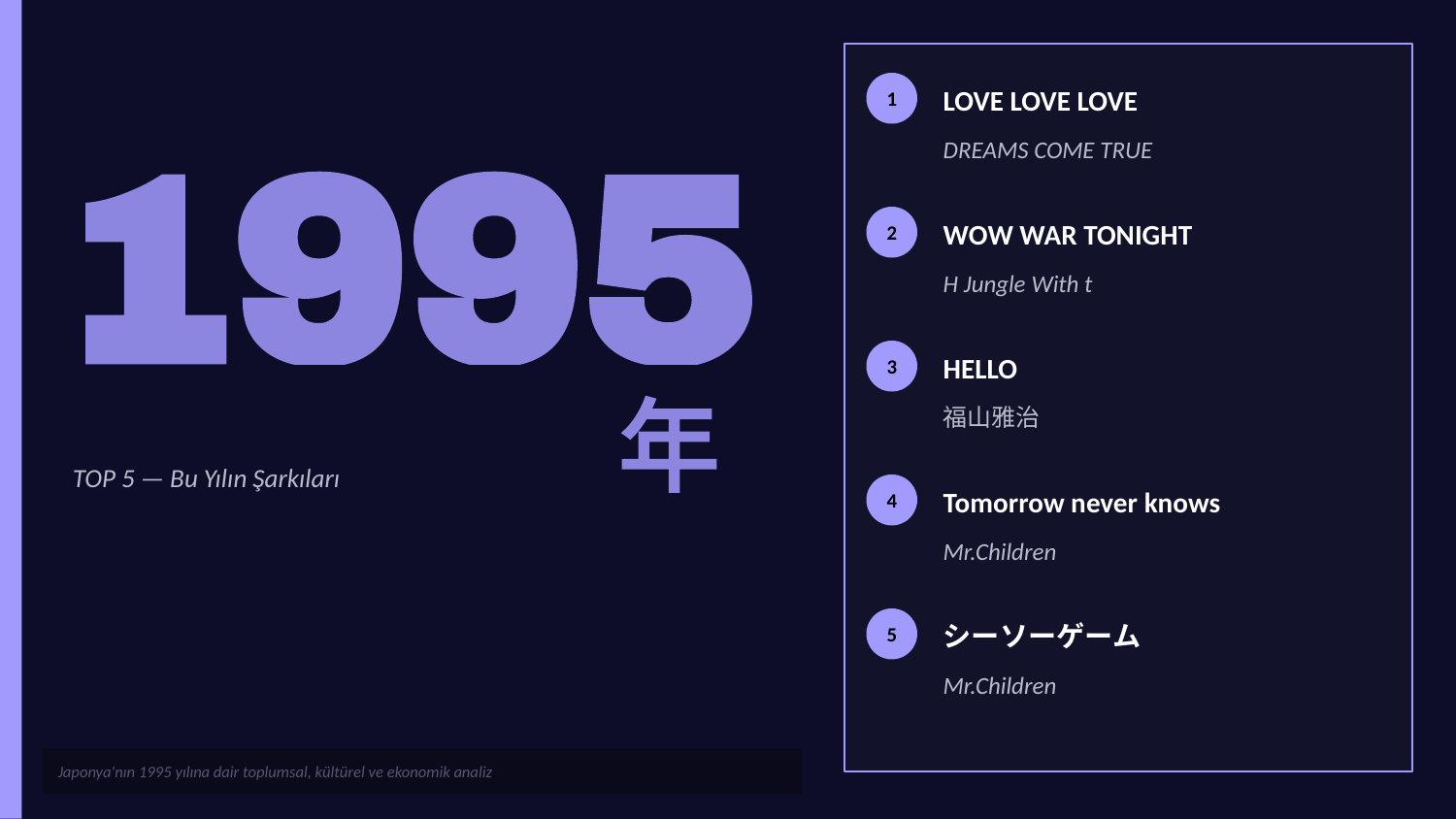

LOVE LOVE LOVE
1995

1
DREAMS COME TRUE
WOW WAR TONIGHT

2
H Jungle With t
HELLO

3
年
福山雅治
TOP 5 — Bu Yılın Şarkıları
Tomorrow never knows

4
Mr.Children
シーソーゲーム

5
Mr.Children

Japonya'nın 1995 yılına dair toplumsal, kültürel ve ekonomik analiz